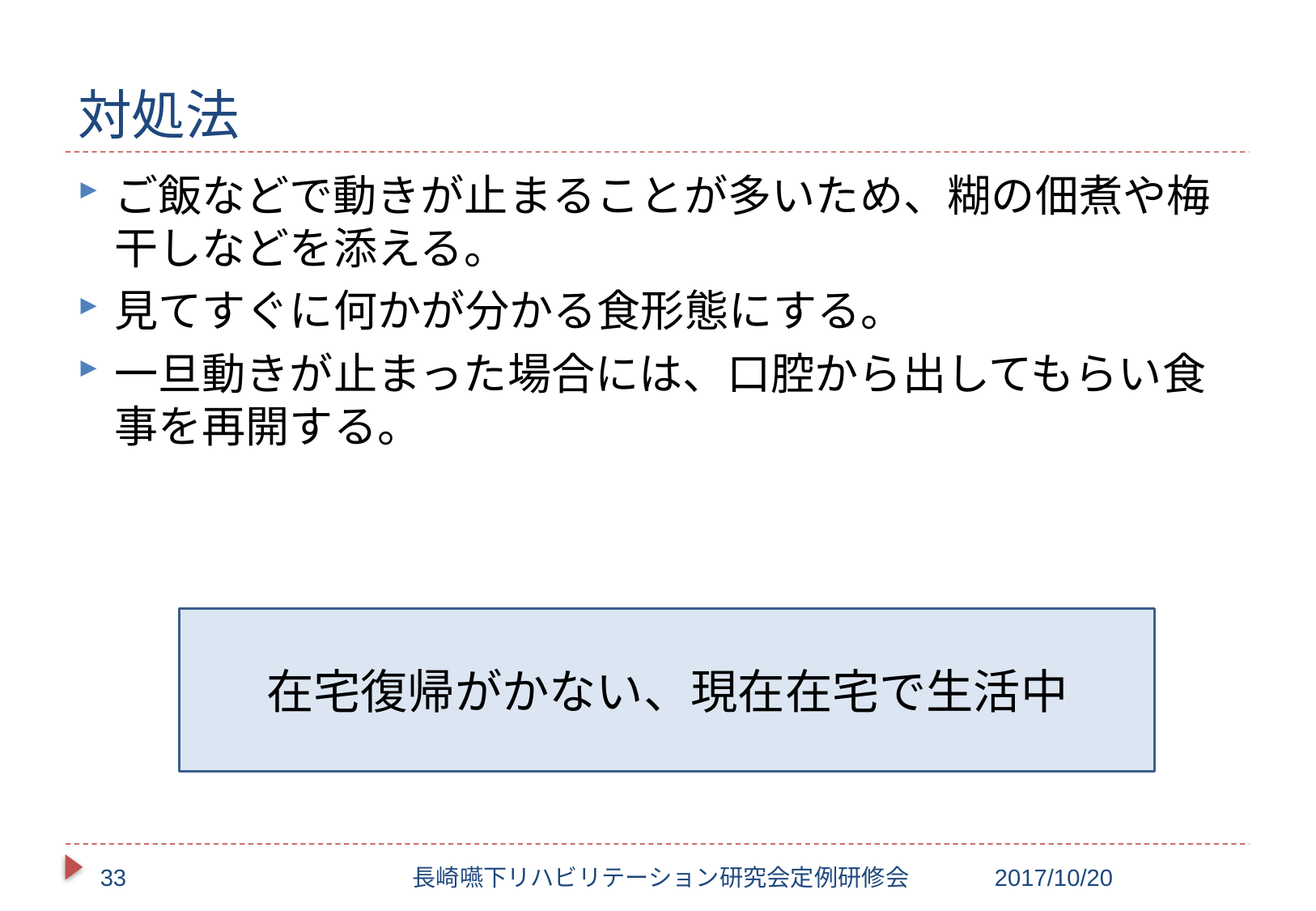

# 対処法
ご飯などで動きが止まることが多いため、糊の佃煮や梅干しなどを添える。
見てすぐに何かが分かる食形態にする。
一旦動きが止まった場合には、口腔から出してもらい食事を再開する。
在宅復帰がかない、現在在宅で生活中
33
長崎嚥下リハビリテーション研究会定例研修会
2017/10/20